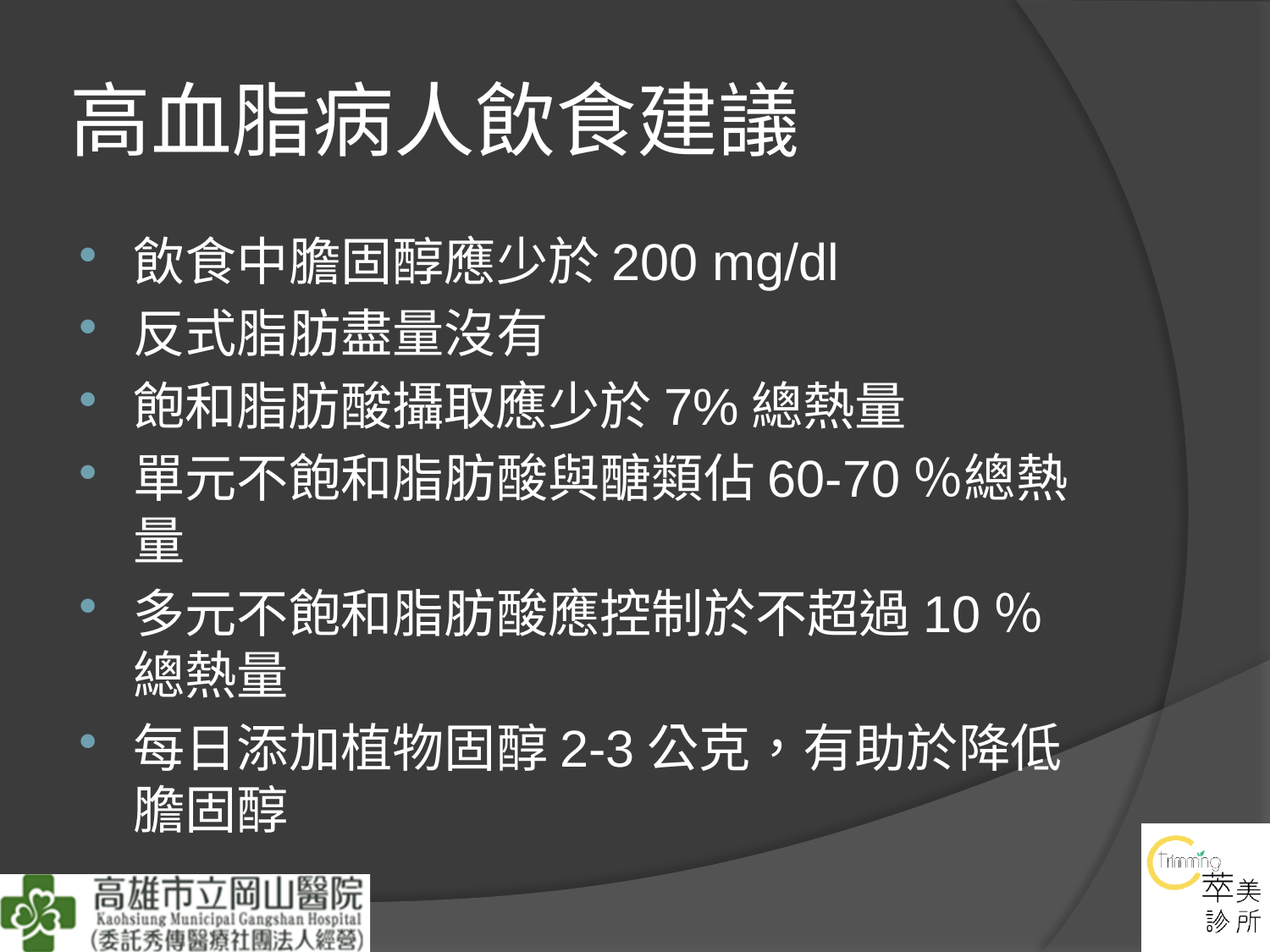

# 高血脂病人飲食建議
飲食中膽固醇應少於200 mg/dl
反式脂肪盡量沒有
飽和脂肪酸攝取應少於7%總熱量
單元不飽和脂肪酸與醣類佔60-70％總熱量
多元不飽和脂肪酸應控制於不超過10％總熱量
每日添加植物固醇2-3公克，有助於降低膽固醇